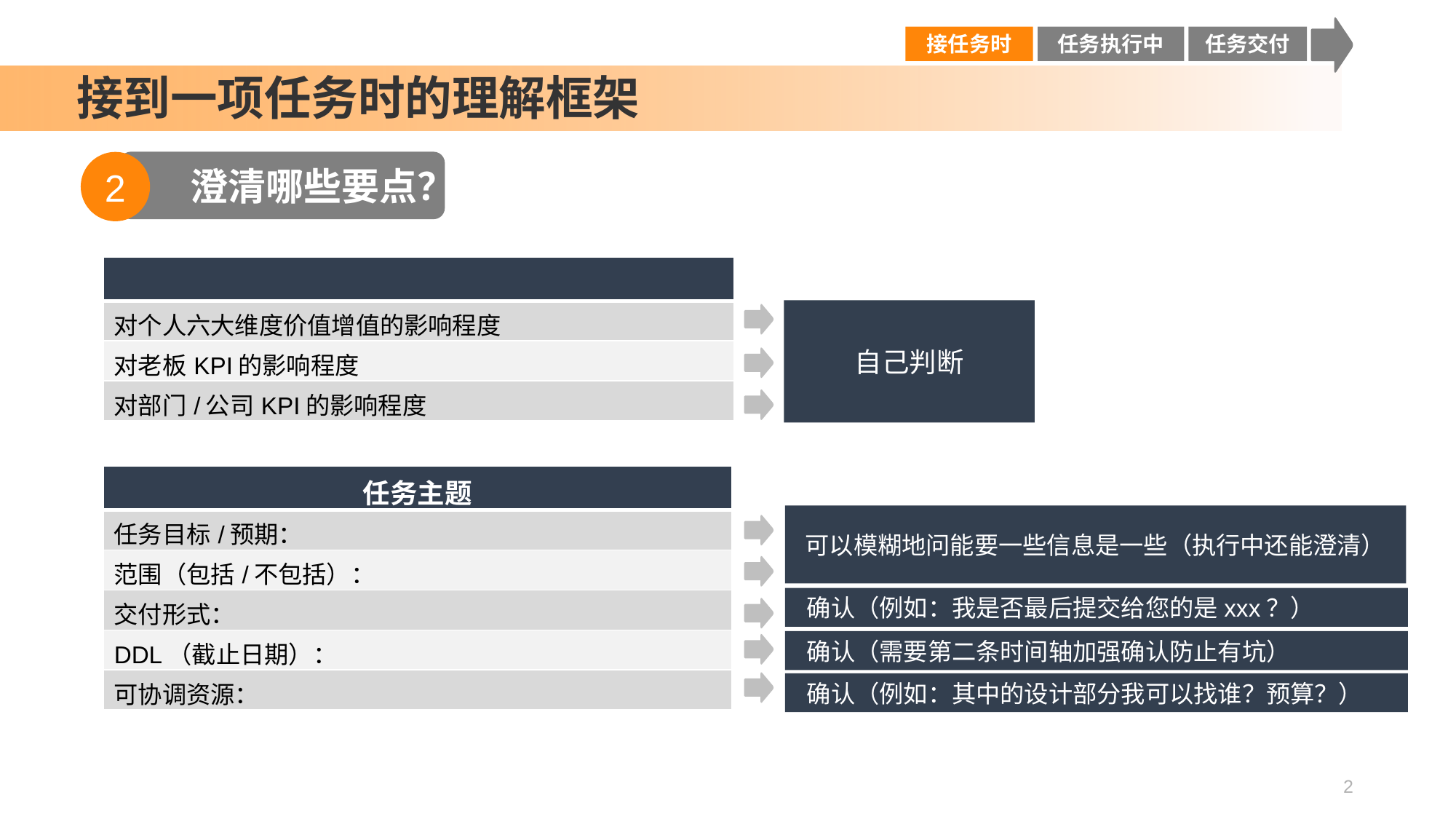

接任务时
任务执行中
任务交付
接到一项任务时的理解框架

    澄清哪些要点？
2
|  |
| --- |
| 对个人六大维度价值增值的影响程度 |
| 对老板KPI的影响程度 |
| 对部门/公司KPI的影响程度 |
自己判断

| 任务主题 |
| --- |
| 任务目标/预期： |
| 范围（包括/不包括）： |
| 交付形式： |
| DDL（截止日期）： |
| 可协调资源： |
可以模糊地问能要一些信息是一些（执行中还能澄清）

 确认（例如：我是否最后提交给您的是xxx？）

 确认（需要第二条时间轴加强确认防止有坑）

 确认（例如：其中的设计部分我可以找谁？预算？）
2